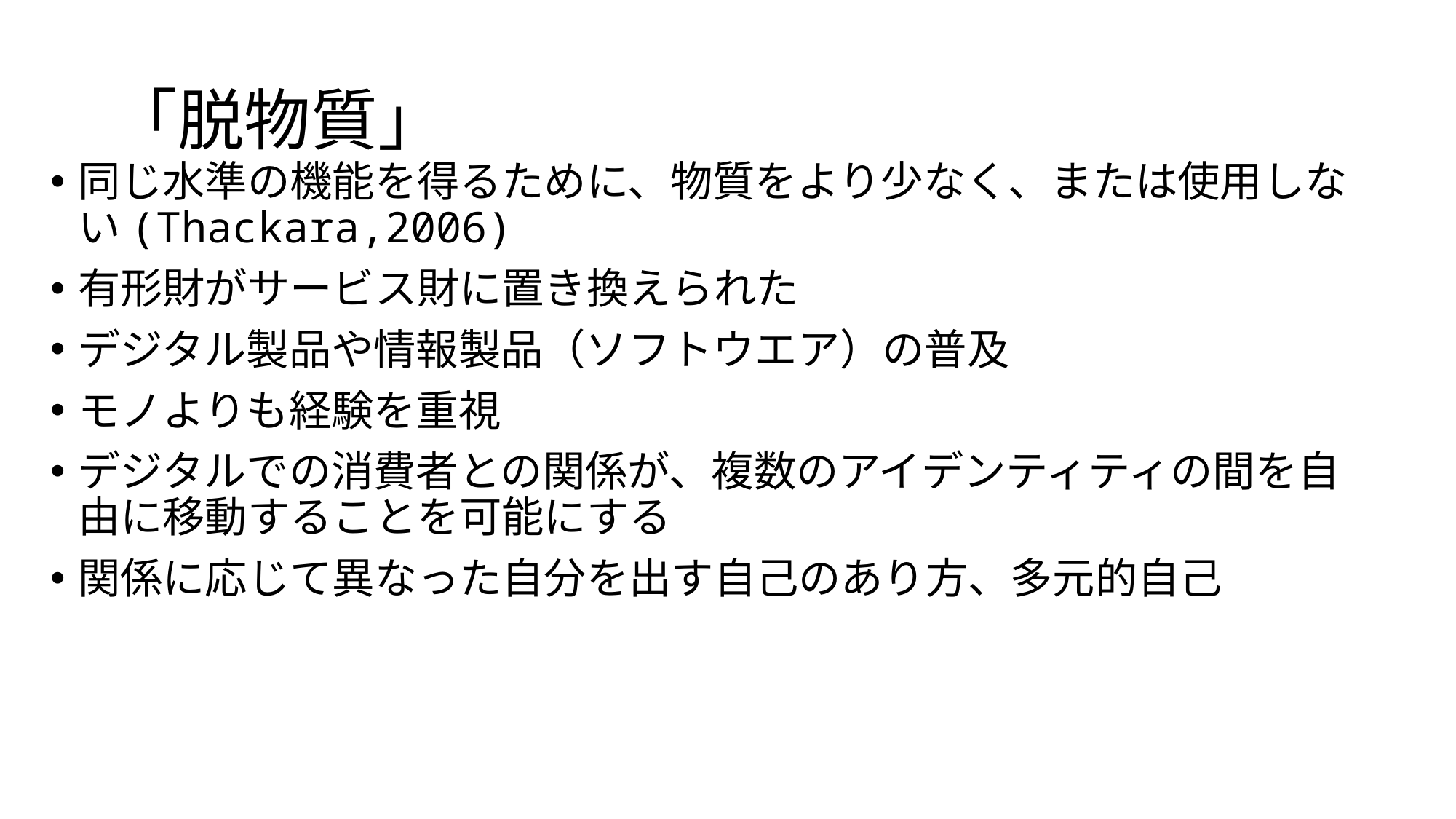

# 「脱物質」
同じ水準の機能を得るために、物質をより少なく、または使用しない(Thackara,2006)
有形財がサービス財に置き換えられた
デジタル製品や情報製品（ソフトウエア）の普及
モノよりも経験を重視
デジタルでの消費者との関係が、複数のアイデンティティの間を自由に移動することを可能にする
関係に応じて異なった自分を出す自己のあり方、多元的自己